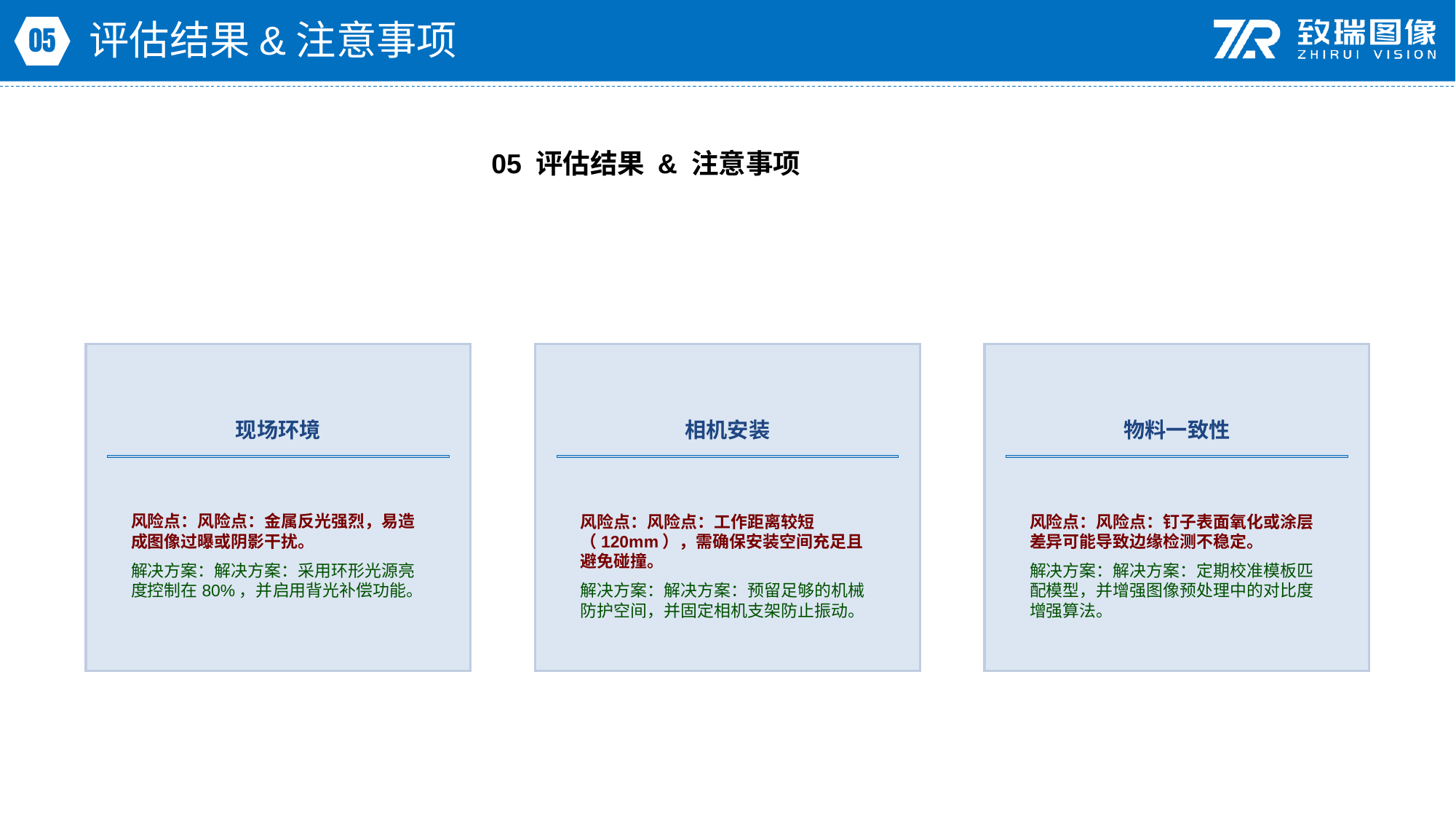

评估结果&注意事项
05

05 评估结果 & 注意事项

现场环境

相机安装

物料一致性

风险点：风险点：金属反光强烈，易造成图像过曝或阴影干扰。
解决方案：解决方案：采用环形光源亮度控制在80%，并启用背光补偿功能。

风险点：风险点：工作距离较短（120mm），需确保安装空间充足且避免碰撞。
解决方案：解决方案：预留足够的机械防护空间，并固定相机支架防止振动。

风险点：风险点：钉子表面氧化或涂层差异可能导致边缘检测不稳定。
解决方案：解决方案：定期校准模板匹配模型，并增强图像预处理中的对比度增强算法。